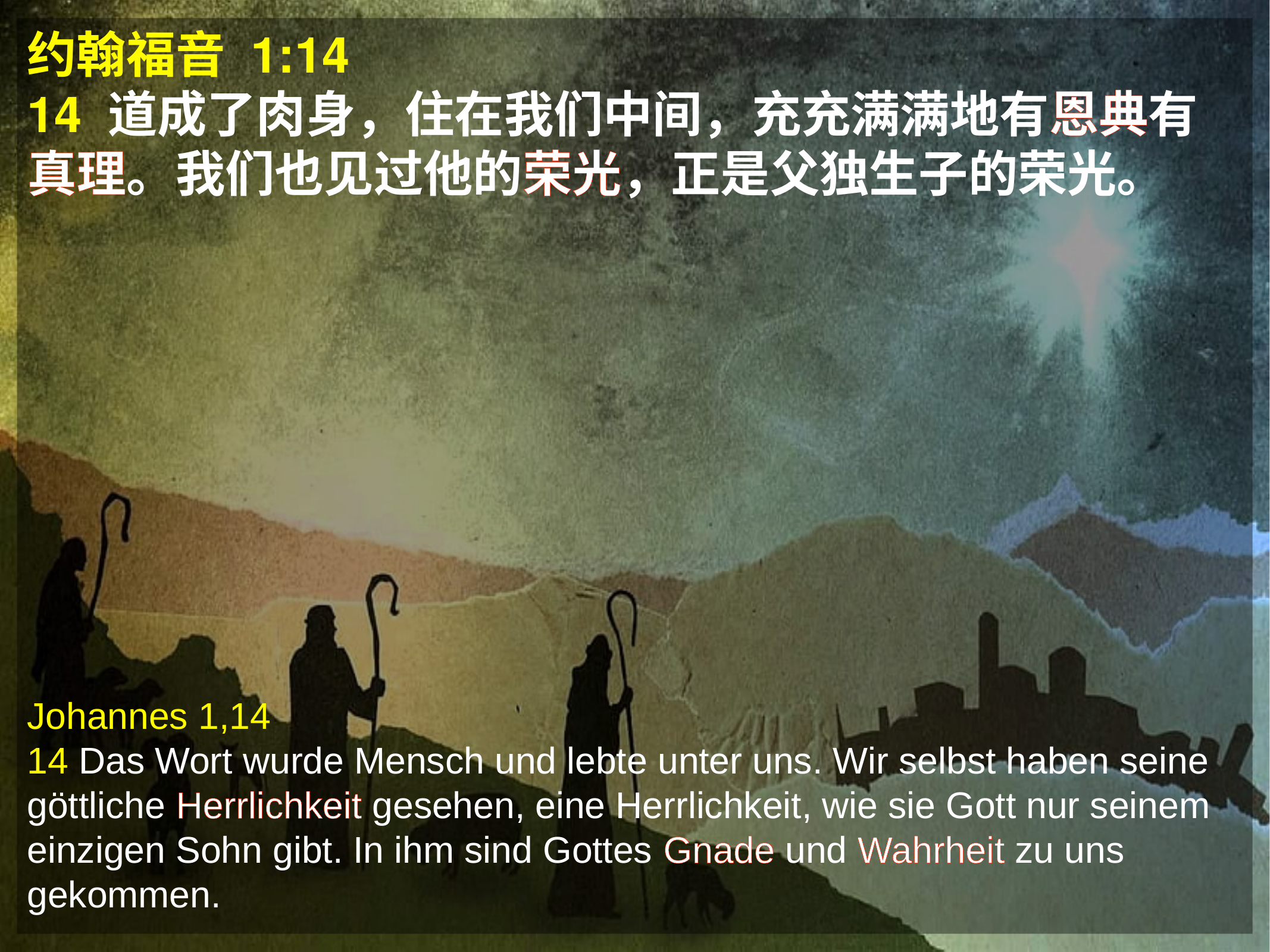

# 约翰福音 1:14
14 道成了肉身，住在我们中间，充充满满地有恩典有
真理。我们也见过他的荣光，正是父独生子的荣光。

Johannes 1,14
14 Das Wort wurde Mensch und lebte unter uns. Wir selbst haben seine göttliche Herrlichkeit gesehen, eine Herrlichkeit, wie sie Gott nur seinem einzigen Sohn gibt. In ihm sind Gottes Gnade und Wahrheit zu uns gekommen.